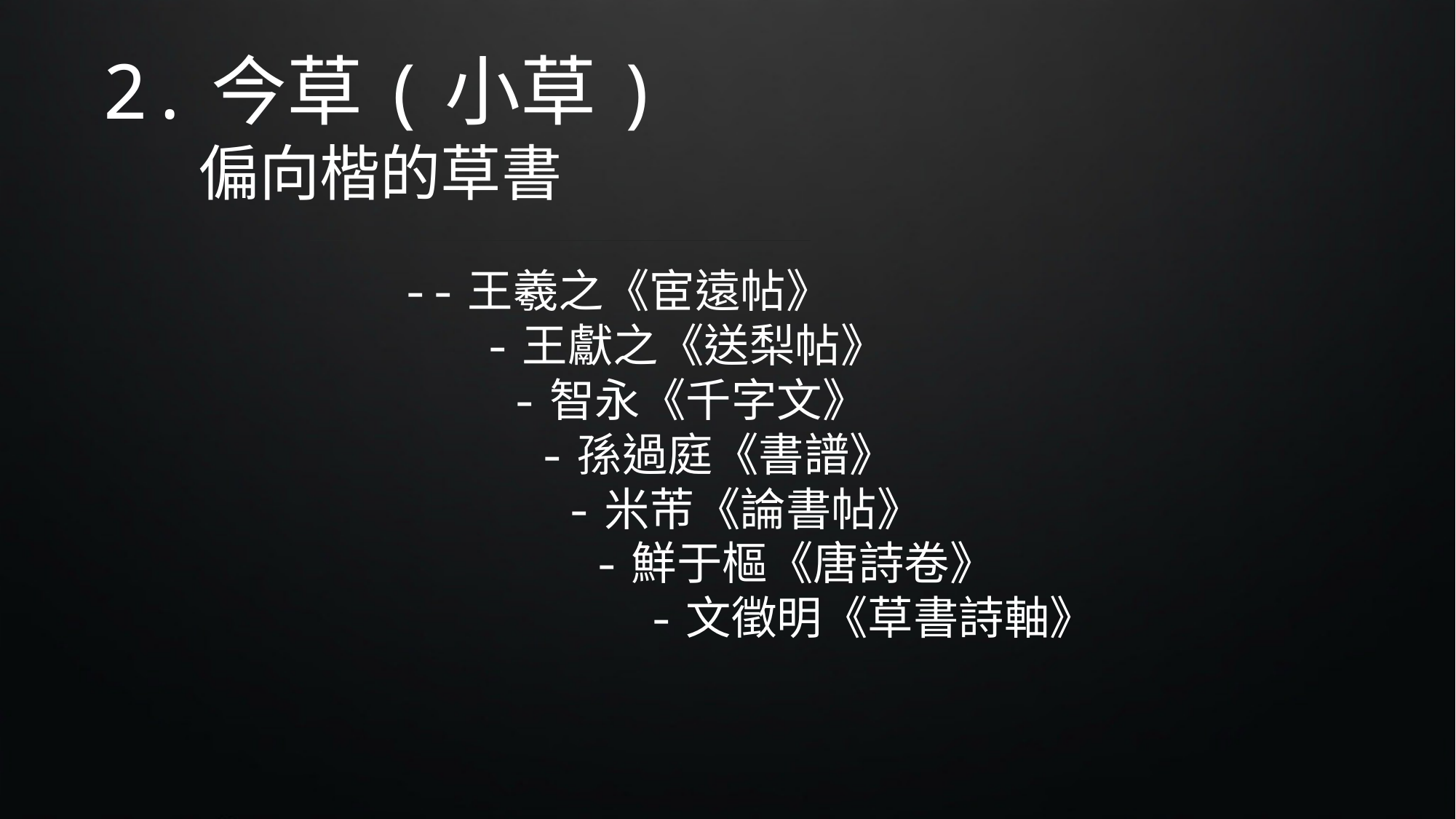

2.今草(小草)
      偏向楷的草書

           --王羲之《宦遠帖》
              -王獻之《送梨帖》
               -智永《千字文》
                -孫過庭《書譜》
                 -米芾《論書帖》
                  -鮮于樞《唐詩卷》
                    -文徵明《草書詩軸》